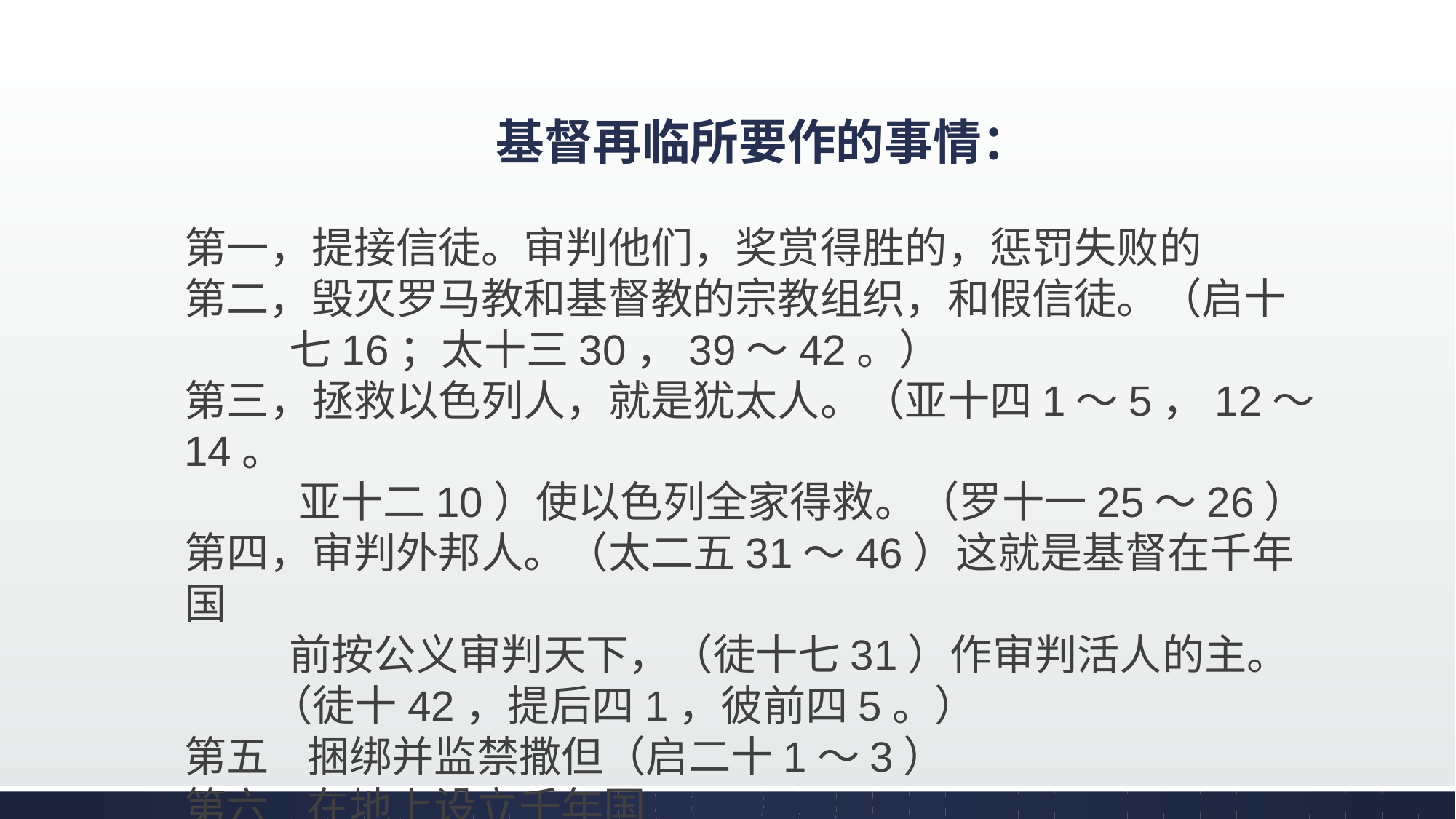

基督再临所要作的事情：

第一，提接信徒。审判他们，奖赏得胜的，惩罚失败的
第二，毁灭罗马教和基督教的宗教组织，和假信徒。（启十
          七16；太十三30，39～42。）
第三，拯救以色列人，就是犹太人。（亚十四1～5，12～14。
           亚十二10）使以色列全家得救。（罗十一25～26）
第四，审判外邦人。（太二五31～46）这就是基督在千年国
          前按公义审判天下，（徒十七31）作审判活人的主。
        （徒十42，提后四1，彼前四5。）
第五    捆绑并监禁撒但（启二十1～3）
第六    在地上设立千年国